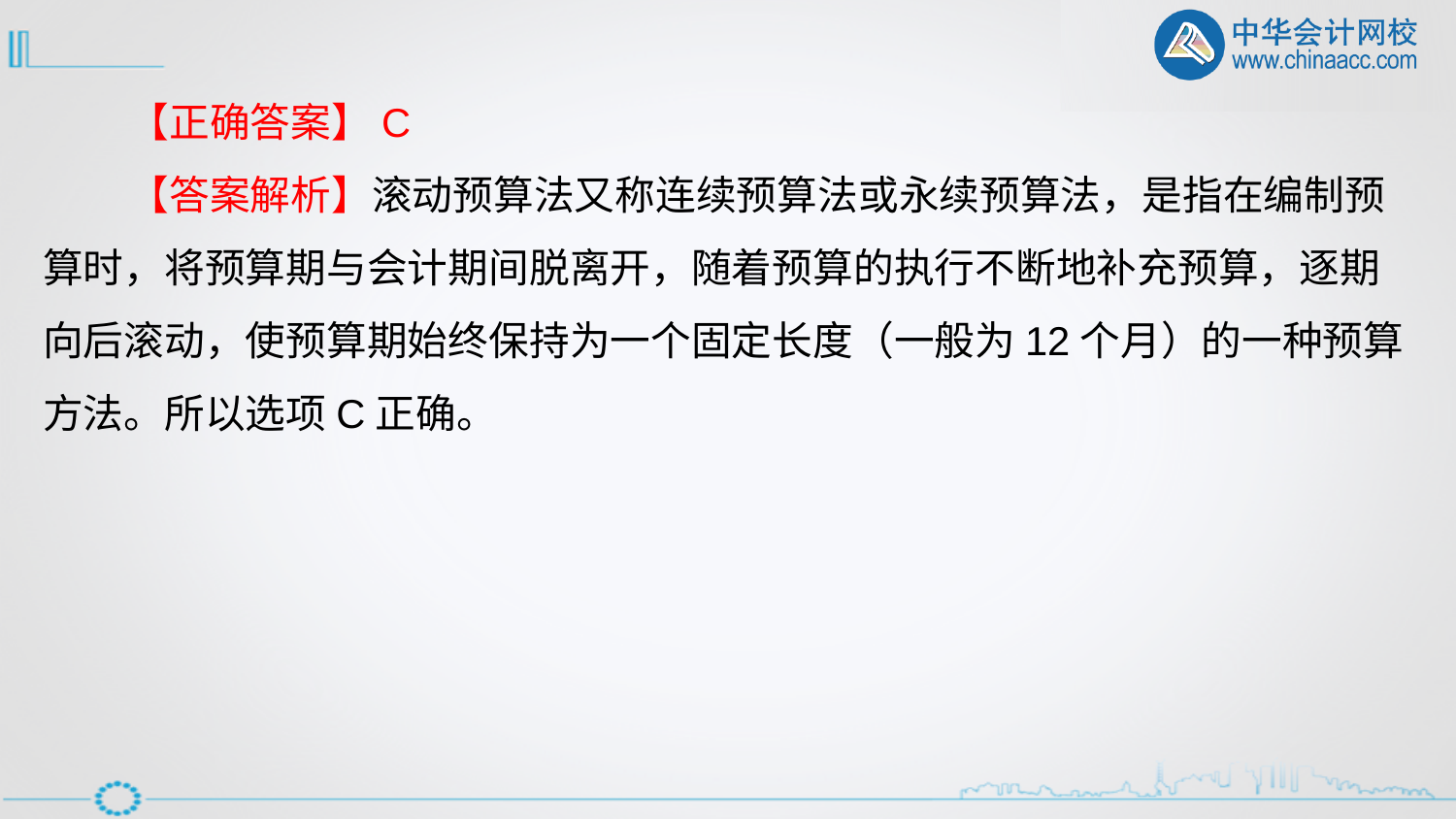

【正确答案】C
【答案解析】滚动预算法又称连续预算法或永续预算法，是指在编制预算时，将预算期与会计期间脱离开，随着预算的执行不断地补充预算，逐期向后滚动，使预算期始终保持为一个固定长度（一般为12个月）的一种预算方法。所以选项C正确。